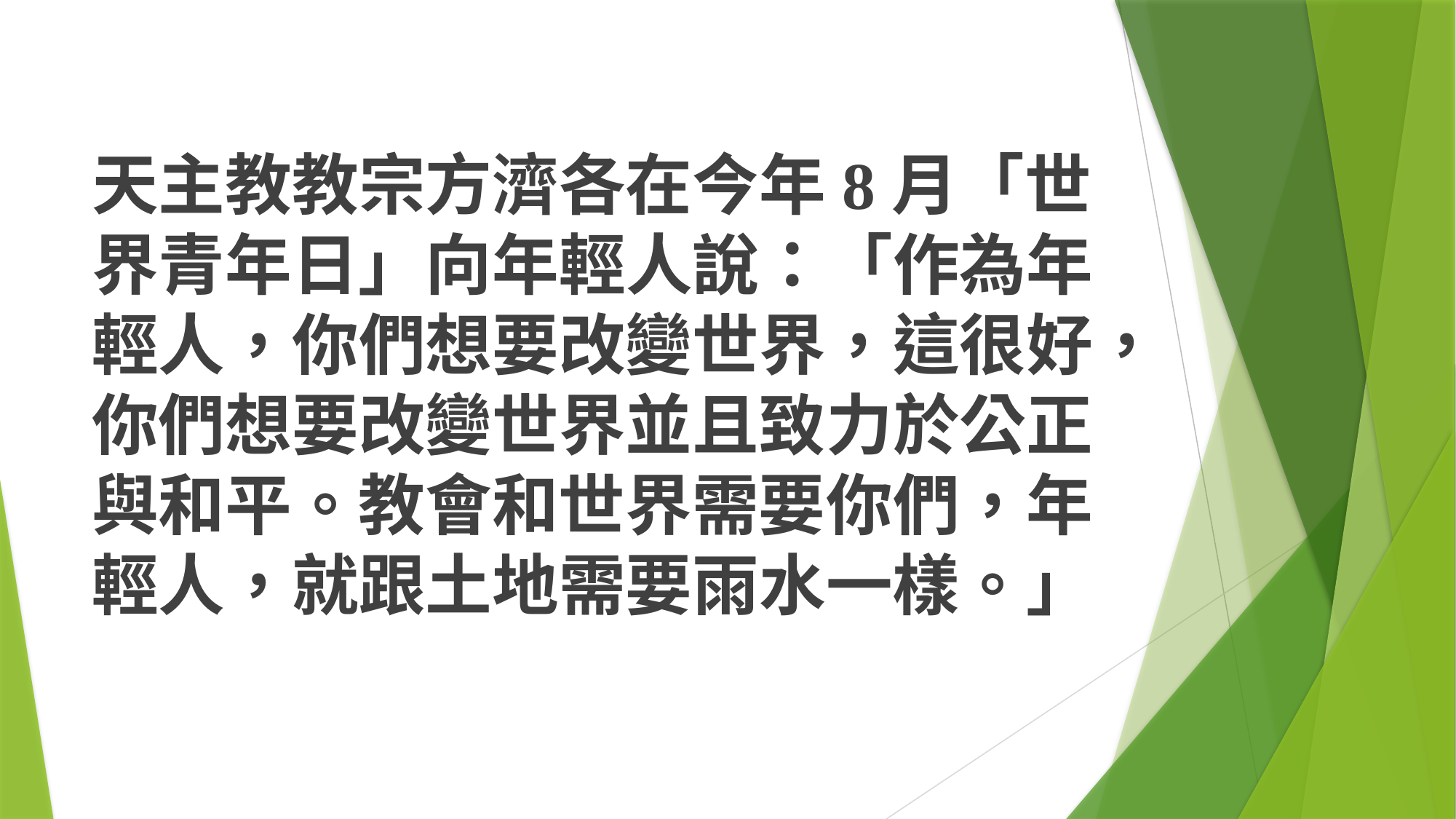

#
天主教教宗方濟各在今年8月「世界青年日」向年輕人說：「作為年輕人，你們想要改變世界，這很好，你們想要改變世界並且致力於公正與和平。教會和世界需要你們，年輕人，就跟土地需要雨水一樣。」